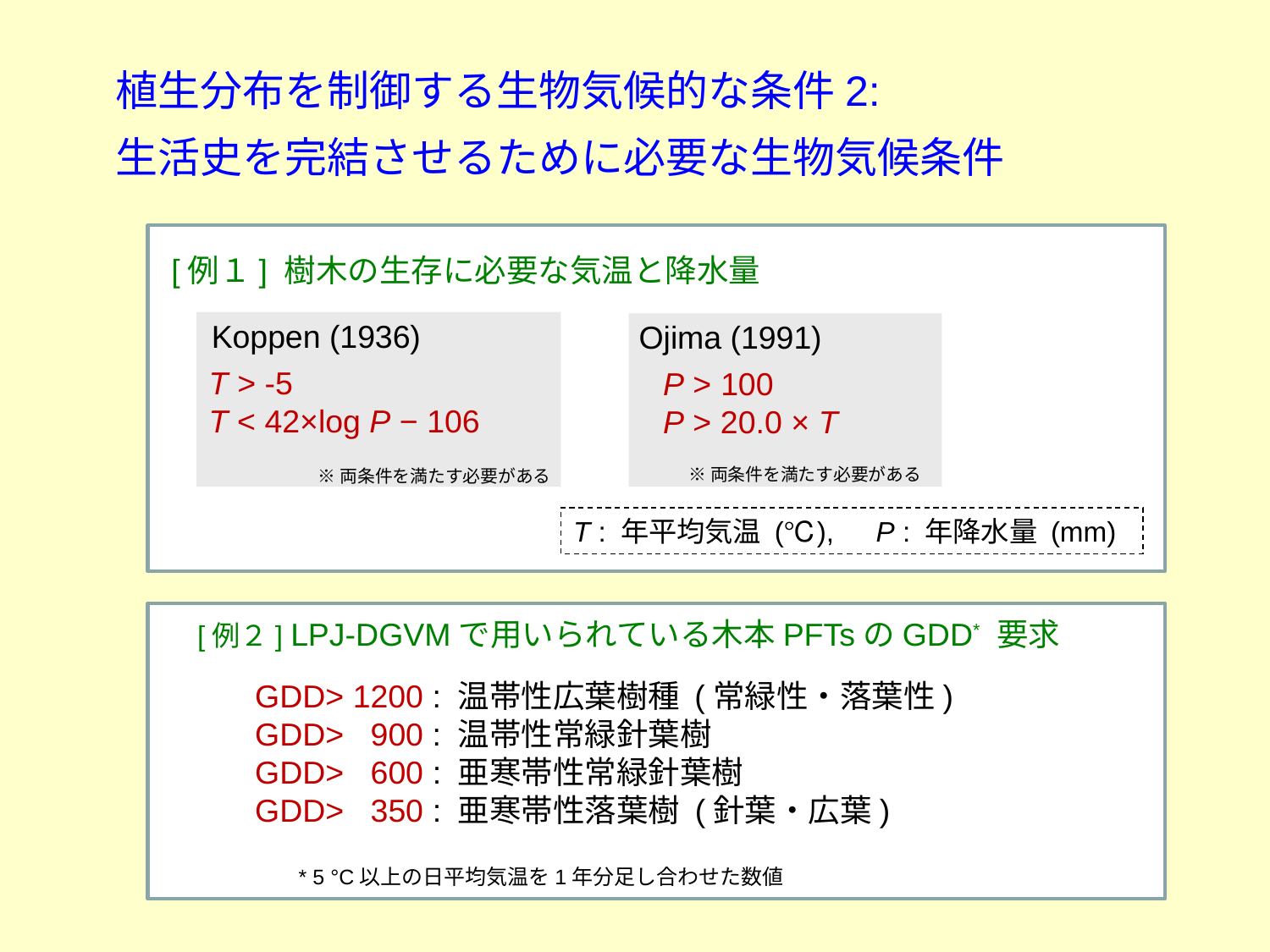

植生分布を制御する生物気候的な条件2:
生活史を完結させるために必要な生物気候条件

[例１] 樹木の生存に必要な気温と降水量
Koppen (1936)
Ojima (1991)

T > -5
T < 42×log P − 106
P > 100
P > 20.0 × T
※両条件を満たす必要がある
※両条件を満たす必要がある
T : 年平均気温 (℃),　P : 年降水量 (mm)

[例２] LPJ-DGVMで用いられている木本PFTsのGDD* 要求
GDD> 1200 : 温帯性広葉樹種 (常緑性・落葉性)
GDD>   900 : 温帯性常緑針葉樹
GDD>   600 : 亜寒帯性常緑針葉樹
GDD>   350 : 亜寒帯性落葉樹 (針葉・広葉)
* 5 °C以上の日平均気温を1年分足し合わせた数値